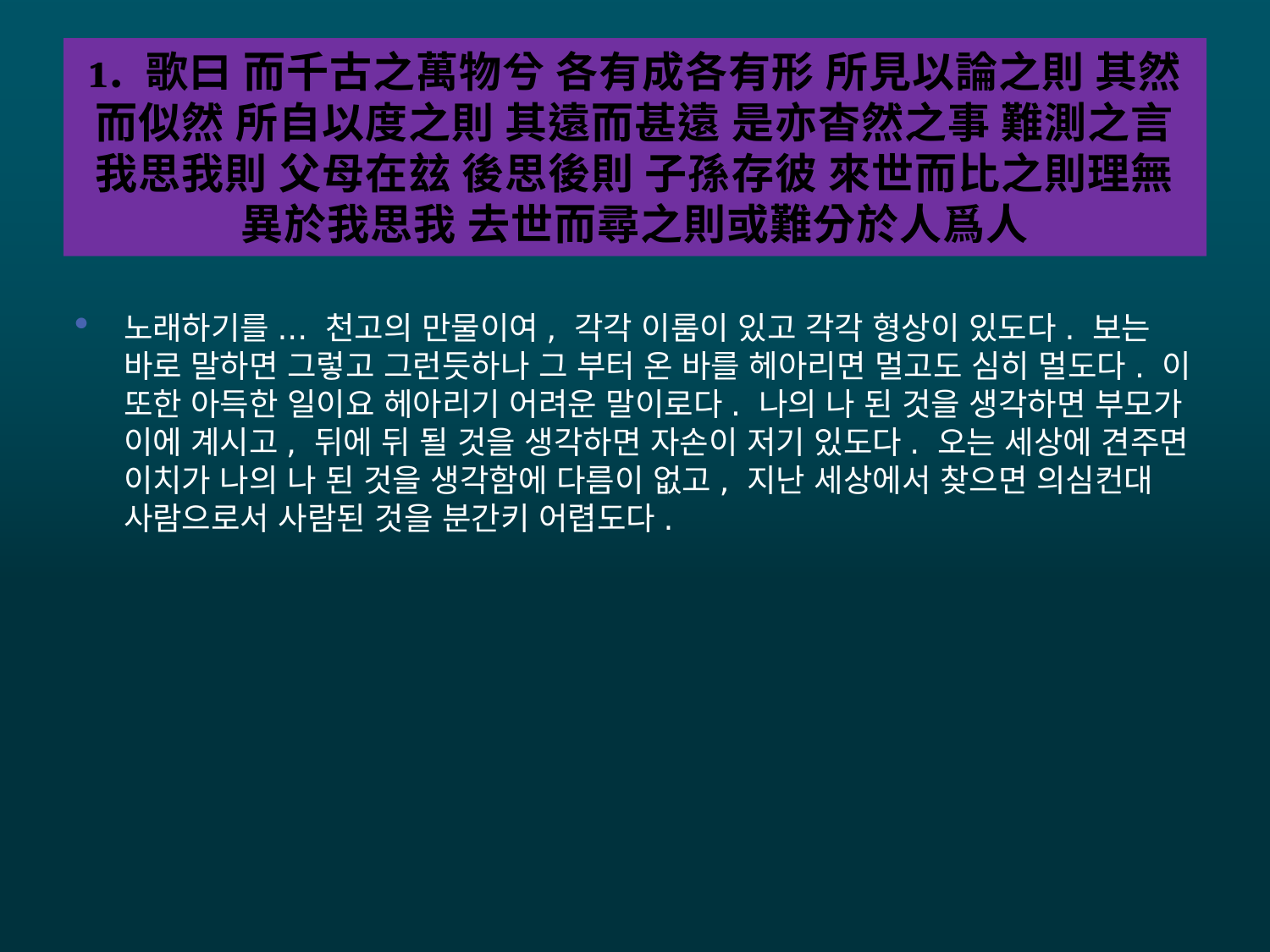

# 1. 歌曰 而千古之萬物兮 各有成各有形 所見以論之則 其然而似然 所自以度之則 其遠而甚遠 是亦杳然之事 難測之言 我思我則 父母在玆 後思後則 子孫存彼 來世而比之則理無 異於我思我 去世而尋之則或難分於人爲人
노래하기를... 천고의 만물이여, 각각 이룸이 있고 각각 형상이 있도다. 보는 바로 말하면 그렇고 그런듯하나 그 부터 온 바를 헤아리면 멀고도 심히 멀도다. 이 또한 아득한 일이요 헤아리기 어려운 말이로다. 나의 나 된 것을 생각하면 부모가 이에 계시고, 뒤에 뒤 될 것을 생각하면 자손이 저기 있도다. 오는 세상에 견주면 이치가 나의 나 된 것을 생각함에 다름이 없고, 지난 세상에서 찾으면 의심컨대 사람으로서 사람된 것을 분간키 어렵도다.